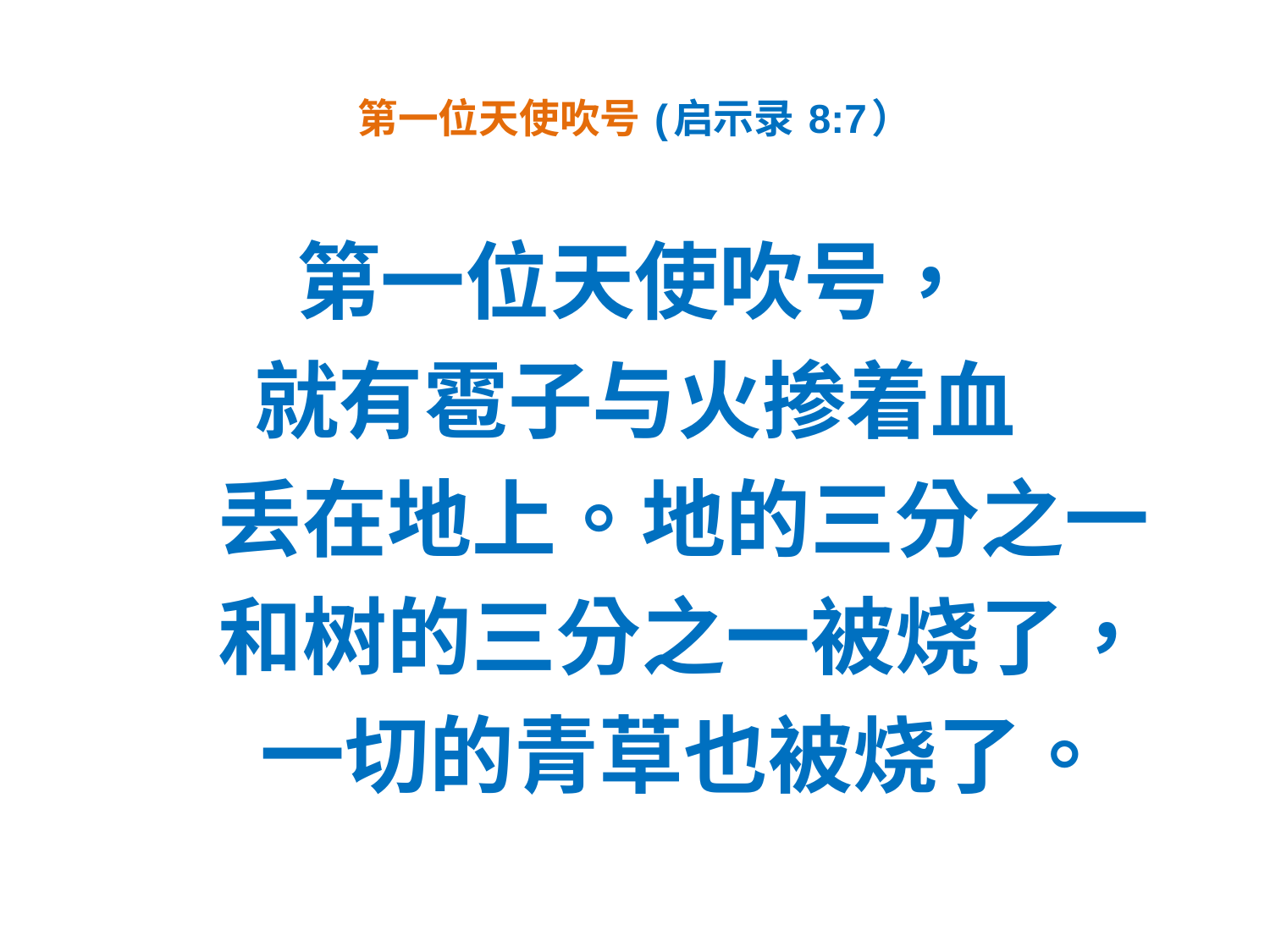

# 第一位天使吹号 (启示录 8:7）
第一位天使吹号，
就有雹子与火掺着血
    丢在地上。地的三分之一
    和树的三分之一被烧了，
    一切的青草也被烧了。